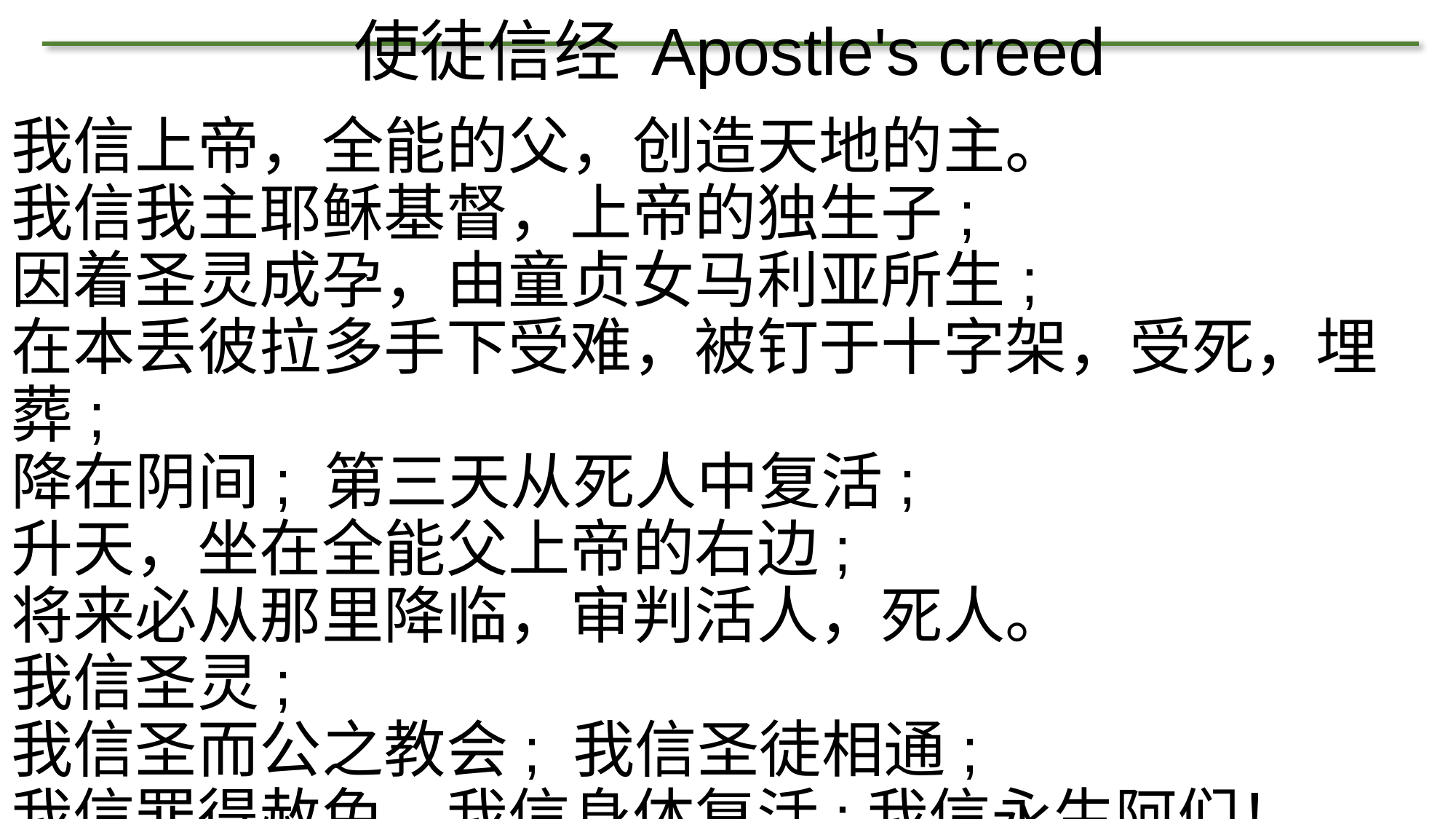

# 使徒信经 Apostle's creed
我信上帝，全能的父，创造天地的主。
我信我主耶稣基督，上帝的独生子;
因着圣灵成孕，由童贞女马利亚所生;
在本丢彼拉多手下受难，被钉于十字架，受死，埋葬;
降在阴间; 第三天从死人中复活;
升天，坐在全能父上帝的右边;
将来必从那里降临，审判活人，死人。
我信圣灵;
我信圣而公之教会; 我信圣徒相通;
我信罪得赦免，我信身体复活;我信永生阿们！